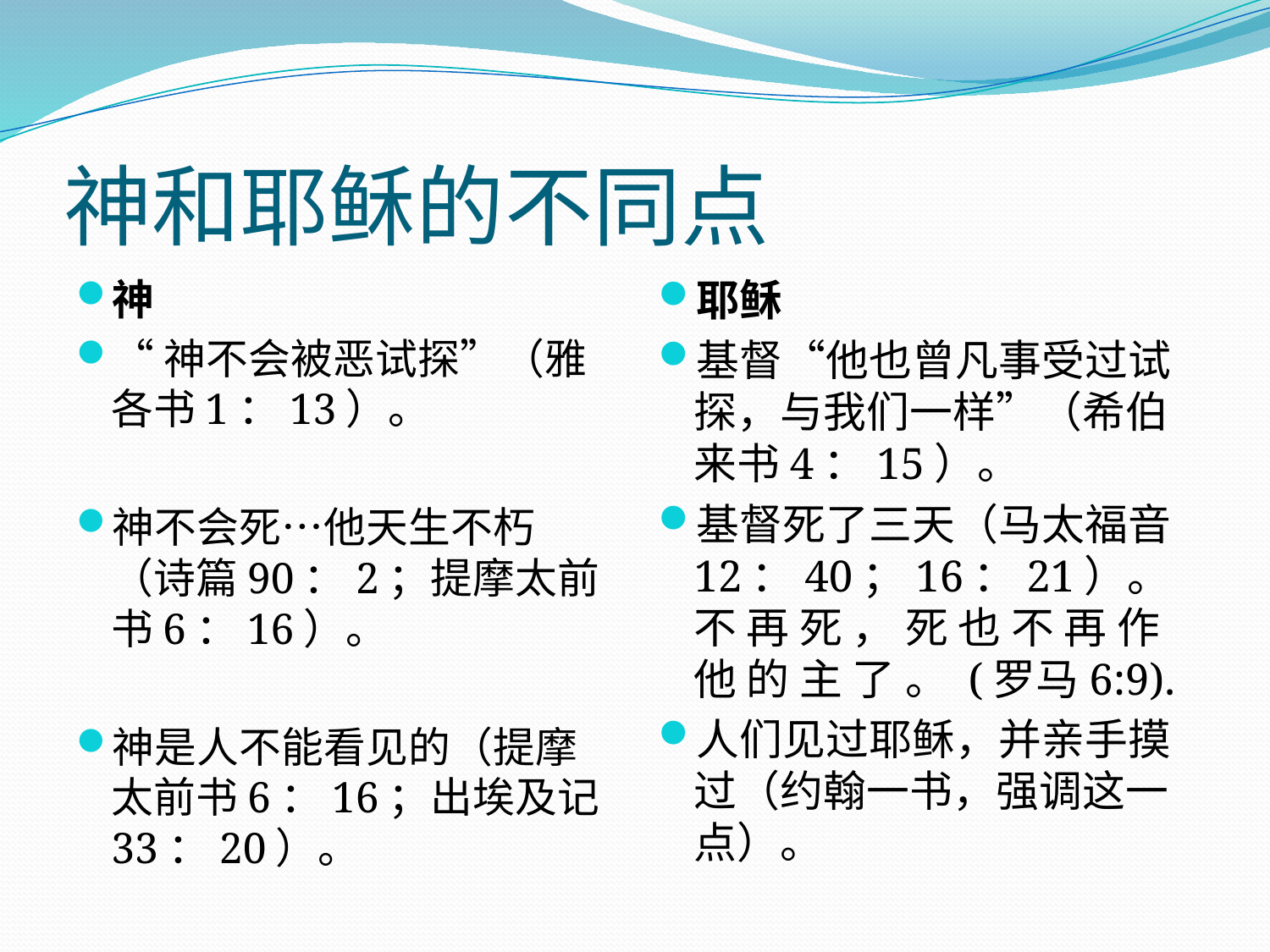

# 神和耶稣的不同点
神
“神不会被恶试探”（雅各书1：13）。

神不会死…他天生不朽（诗篇90：2；提摩太前书6：16）。

神是人不能看见的（提摩太前书6：16；出埃及记 33：20）。
耶稣
基督“他也曾凡事受过试探，与我们一样”（希伯来书4：15）。
基督死了三天（马太福音12：40；16：21）。不 再 死 ， 死 也 不 再 作 他 的 主 了 。 (罗马6:9).
人们见过耶稣，并亲手摸过（约翰一书，强调这一点）。